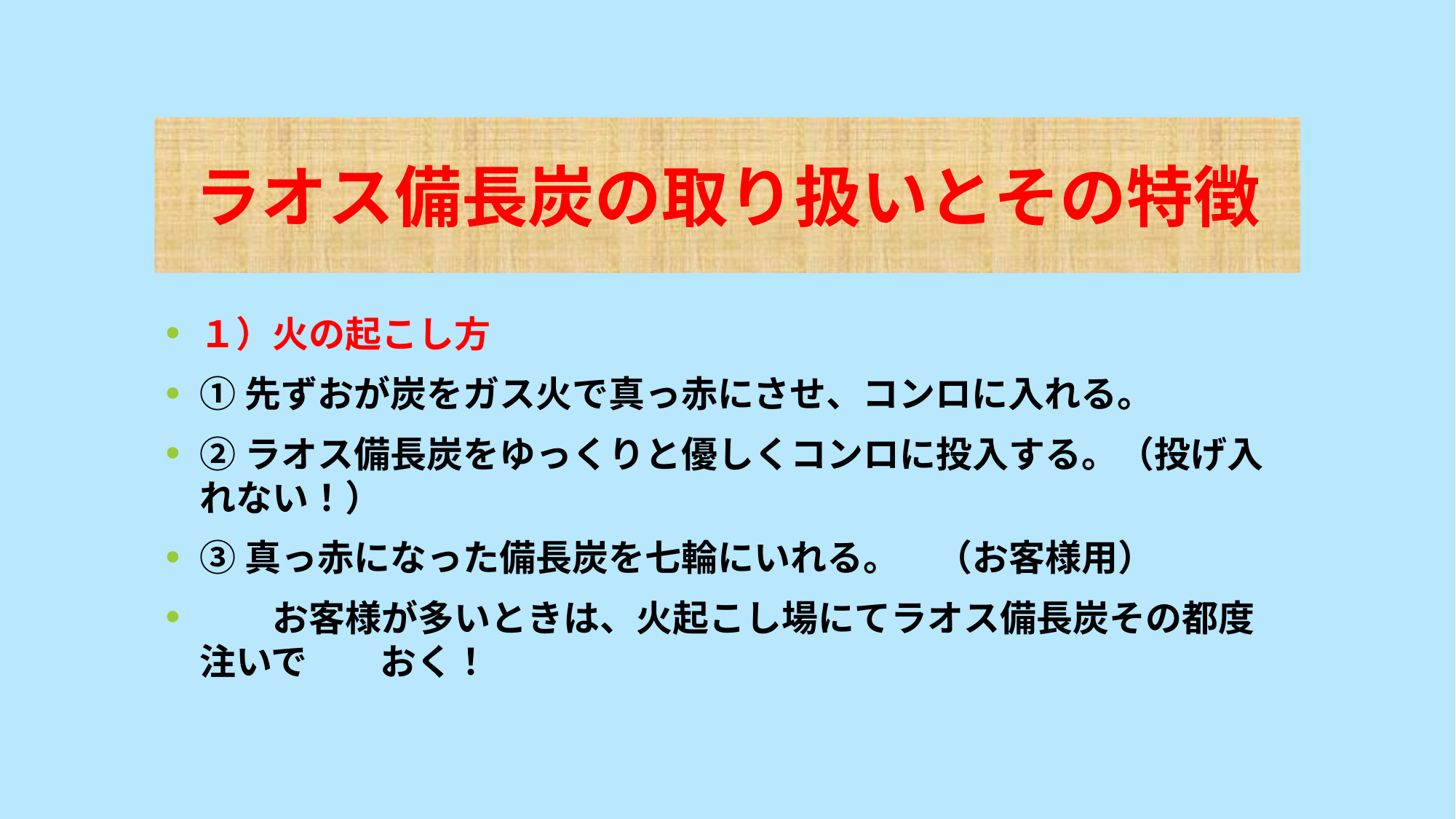

# ラオス備長炭の取り扱いとその特徴
１）火の起こし方
①先ずおが炭をガス火で真っ赤にさせ、コンロに入れる。
②ラオス備長炭をゆっくりと優しくコンロに投入する。（投げ入れない！）
③真っ赤になった備長炭を七輪にいれる。　（お客様用）
　　お客様が多いときは、火起こし場にてラオス備長炭その都度注いで　　おく！